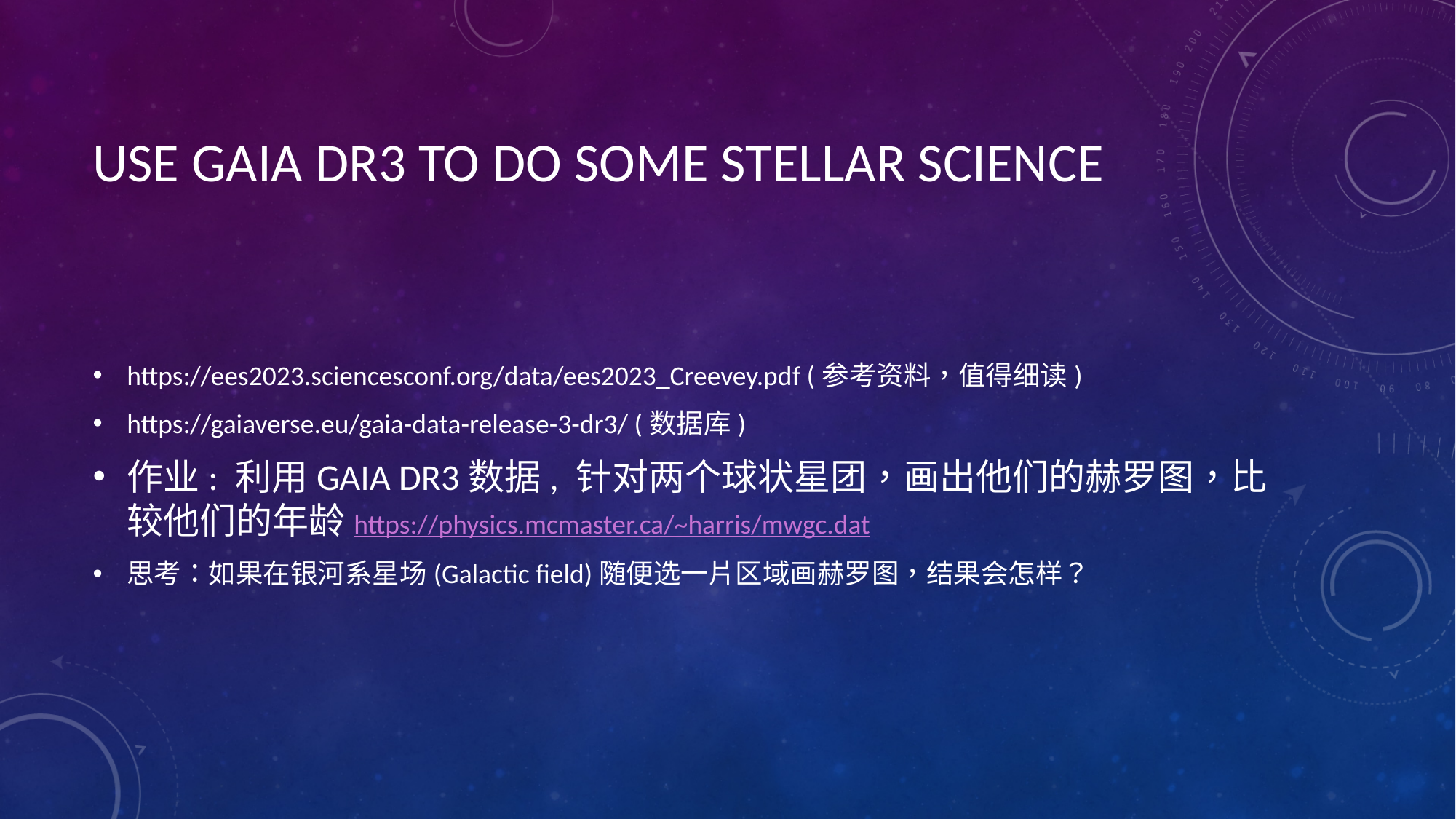

# Use GAIA DR3 to do some stellar science
https://ees2023.sciencesconf.org/data/ees2023_Creevey.pdf (参考资料，值得细读)
https://gaiaverse.eu/gaia-data-release-3-dr3/ (数据库)
作业: 利用GAIA DR3数据, 针对两个球状星团，画出他们的赫罗图，比较他们的年龄https://physics.mcmaster.ca/~harris/mwgc.dat
思考：如果在银河系星场(Galactic field)随便选一片区域画赫罗图，结果会怎样？